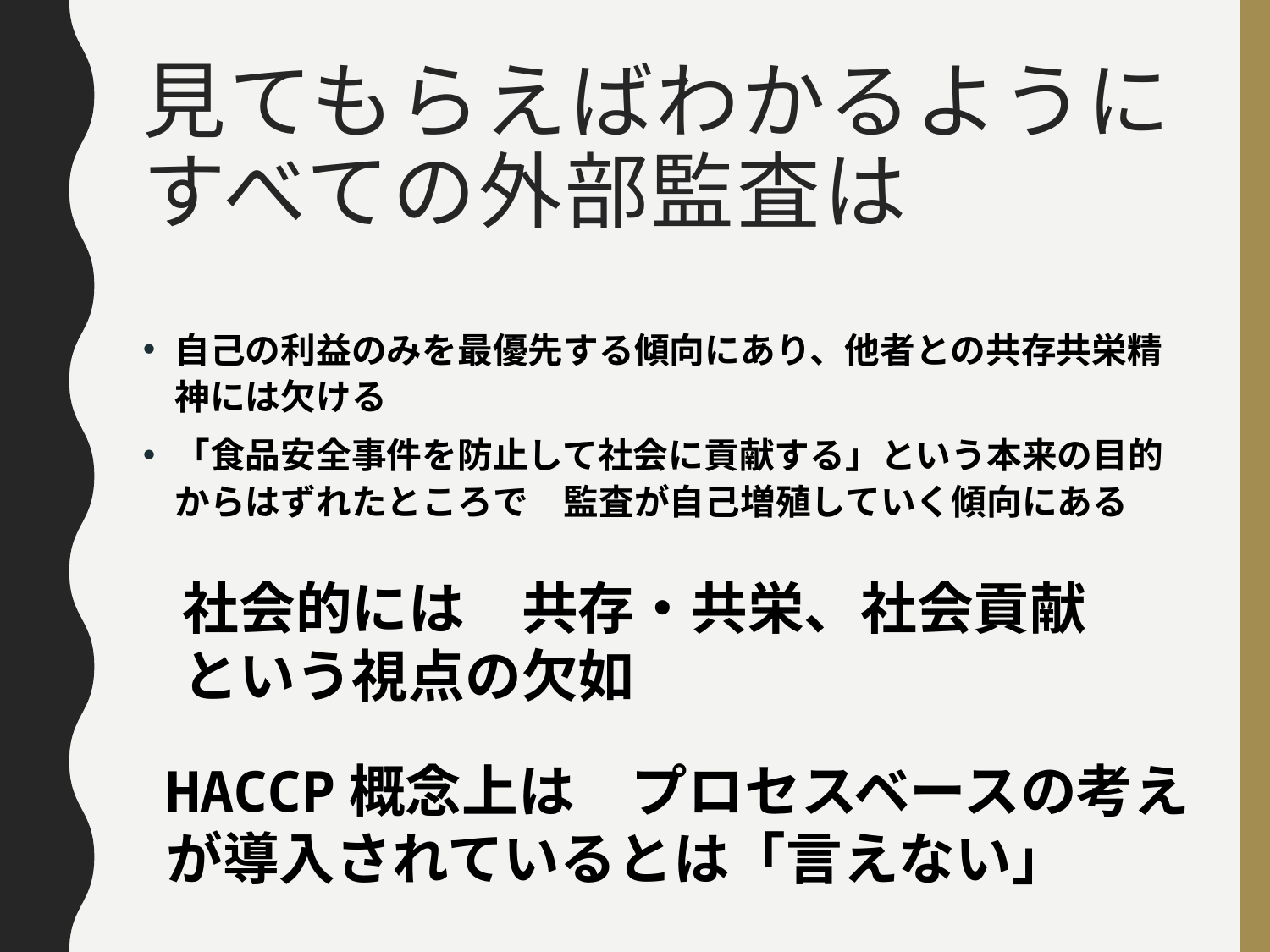

# 見てもらえばわかるように すべての外部監査は
自己の利益のみを最優先する傾向にあり、他者との共存共栄精神には欠ける
「食品安全事件を防止して社会に貢献する」という本来の目的からはずれたところで　監査が自己増殖していく傾向にある

社会的には　共存・共栄、社会貢献
という視点の欠如
HACCP概念上は　プロセスベースの考え
が導入されているとは「言えない」